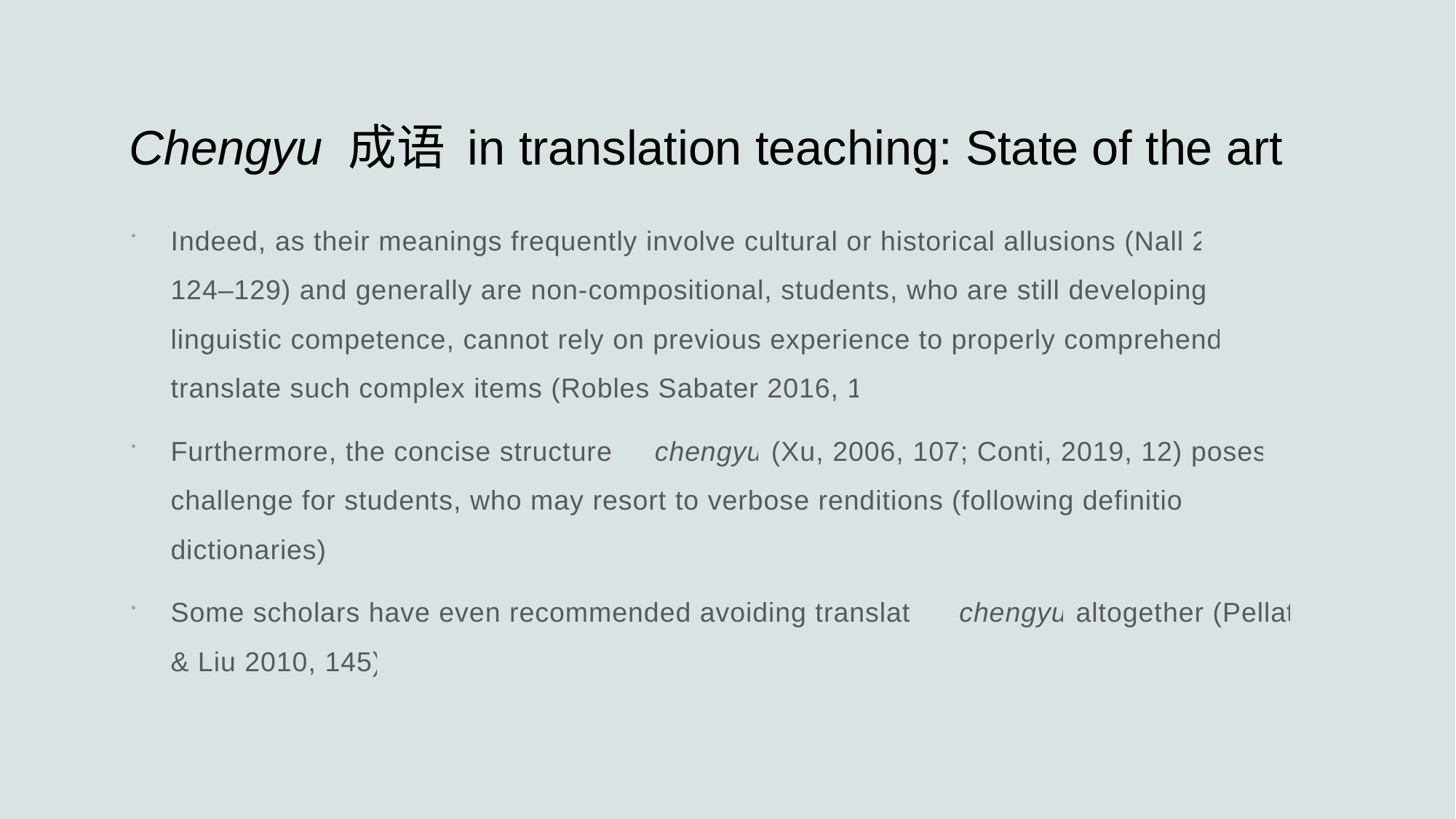

# Chengyu 成语 in translation teaching: State of the art
Indeed, as their meanings frequently involve cultural or historical allusions (Nall 2009, 124–129) and generally are non-compositional, students, who are still developing their linguistic competence, cannot rely on previous experience to properly comprehend and translate such complex items (Robles Sabater 2016, 18).
Furthermore, the concise structure of chengyu (Xu, 2006, 107; Conti, 2019, 12) poses a challenge for students, who may resort to verbose renditions (following definitions in dictionaries).
Some scholars have even recommended avoiding translating chengyu altogether (Pellatt & Liu 2010, 145).